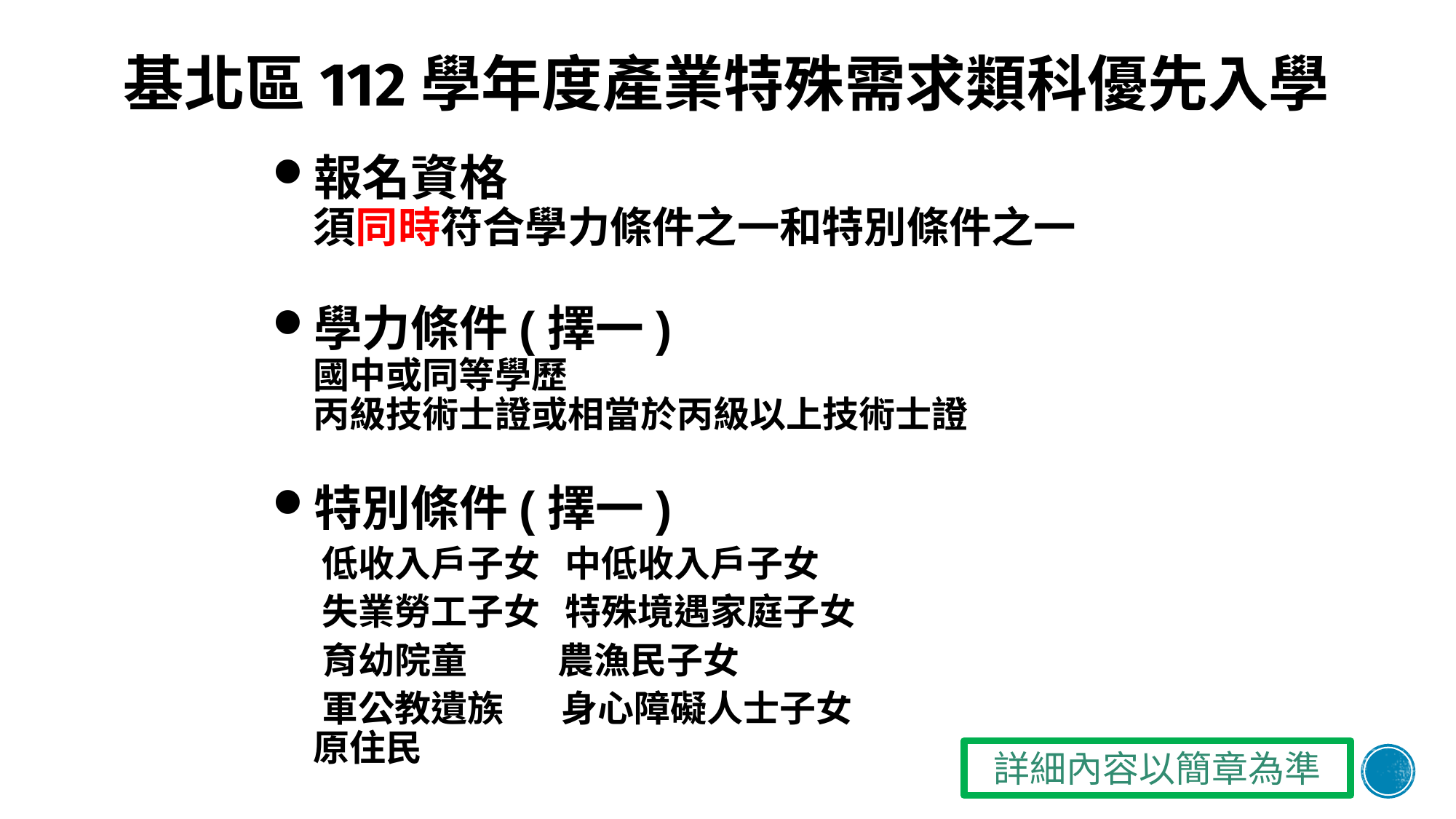

# 基北區112學年度產業特殊需求類科優先入學
報名資格
須同時符合學力條件之一和特別條件之一
學力條件(擇一)
國中或同等學歷
丙級技術士證或相當於丙級以上技術士證
特別條件(擇一)
     低收入戶子女   中低收入戶子女
     失業勞工子女   特殊境遇家庭子女
     育幼院童           農漁民子女
     軍公教遺族       身心障礙人士子女
     原住民
詳細內容以簡章為準